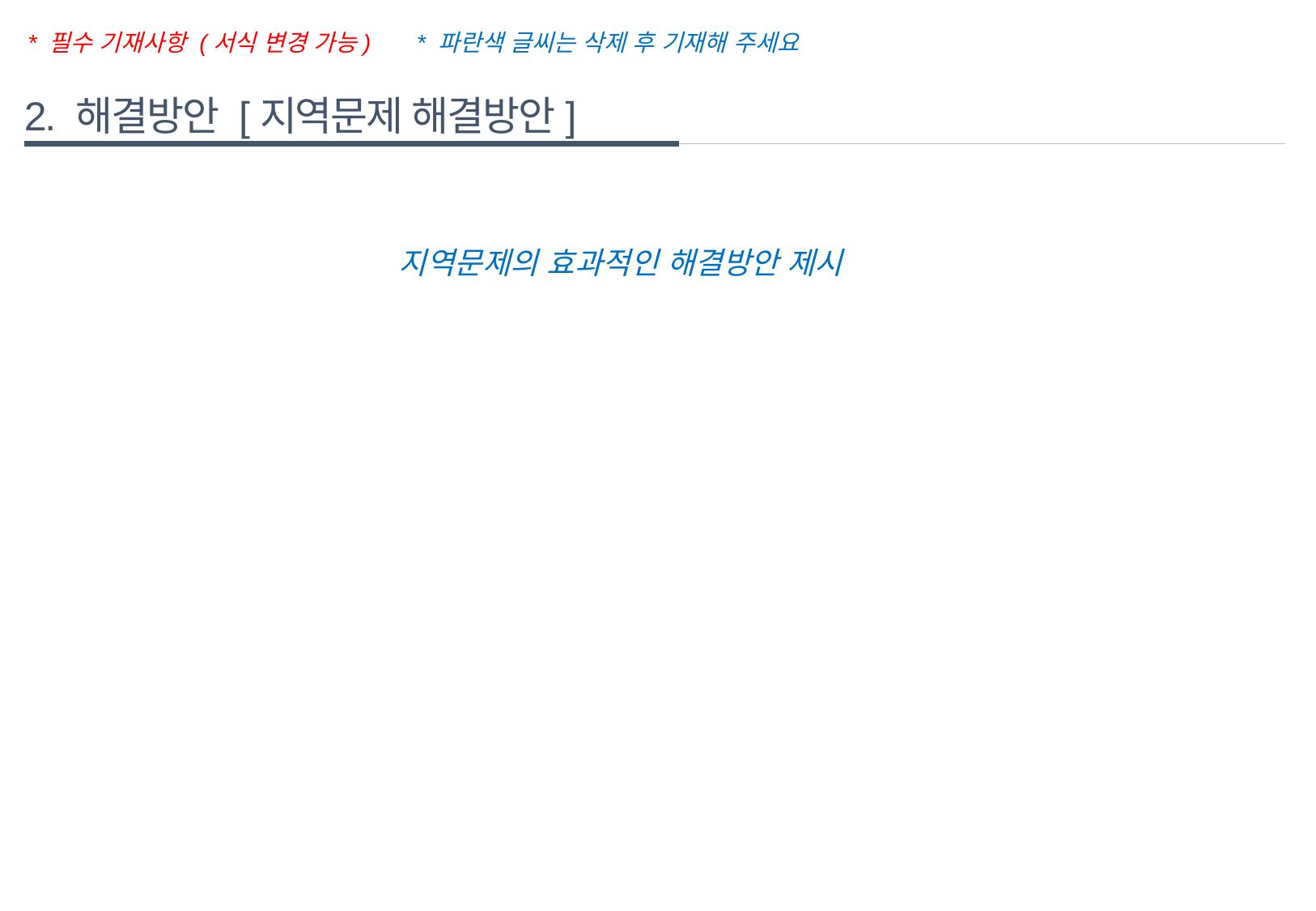

* 필수 기재사항 (서식 변경 가능)
* 파란색 글씨는 삭제 후 기재해 주세요
2. 해결방안 [지역문제 해결방안]
지역문제의 효과적인 해결방안 제시